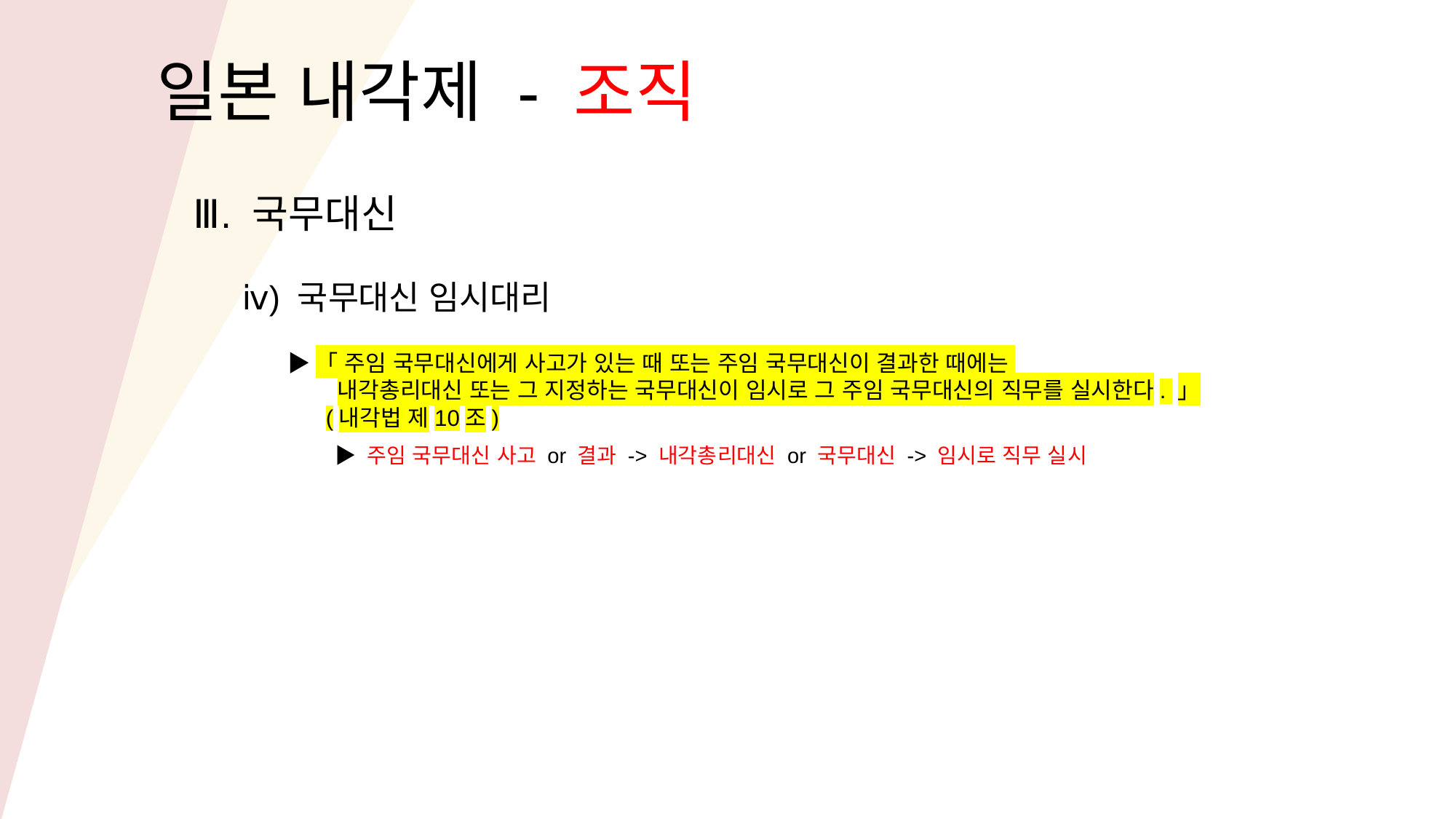

일본 내각제 - 조직
Ⅲ. 국무대신
ⅳ) 국무대신 임시대리
▶「 주임 국무대신에게 사고가 있는 때 또는 주임 국무대신이 결과한 때에는
       내각총리대신 또는 그 지정하는 국무대신이 임시로 그 주임 국무대신의 직무를 실시한다. 」
      (내각법 제10조)
▶ 주임 국무대신 사고 or 결과 -> 내각총리대신 or 국무대신 -> 임시로 직무 실시